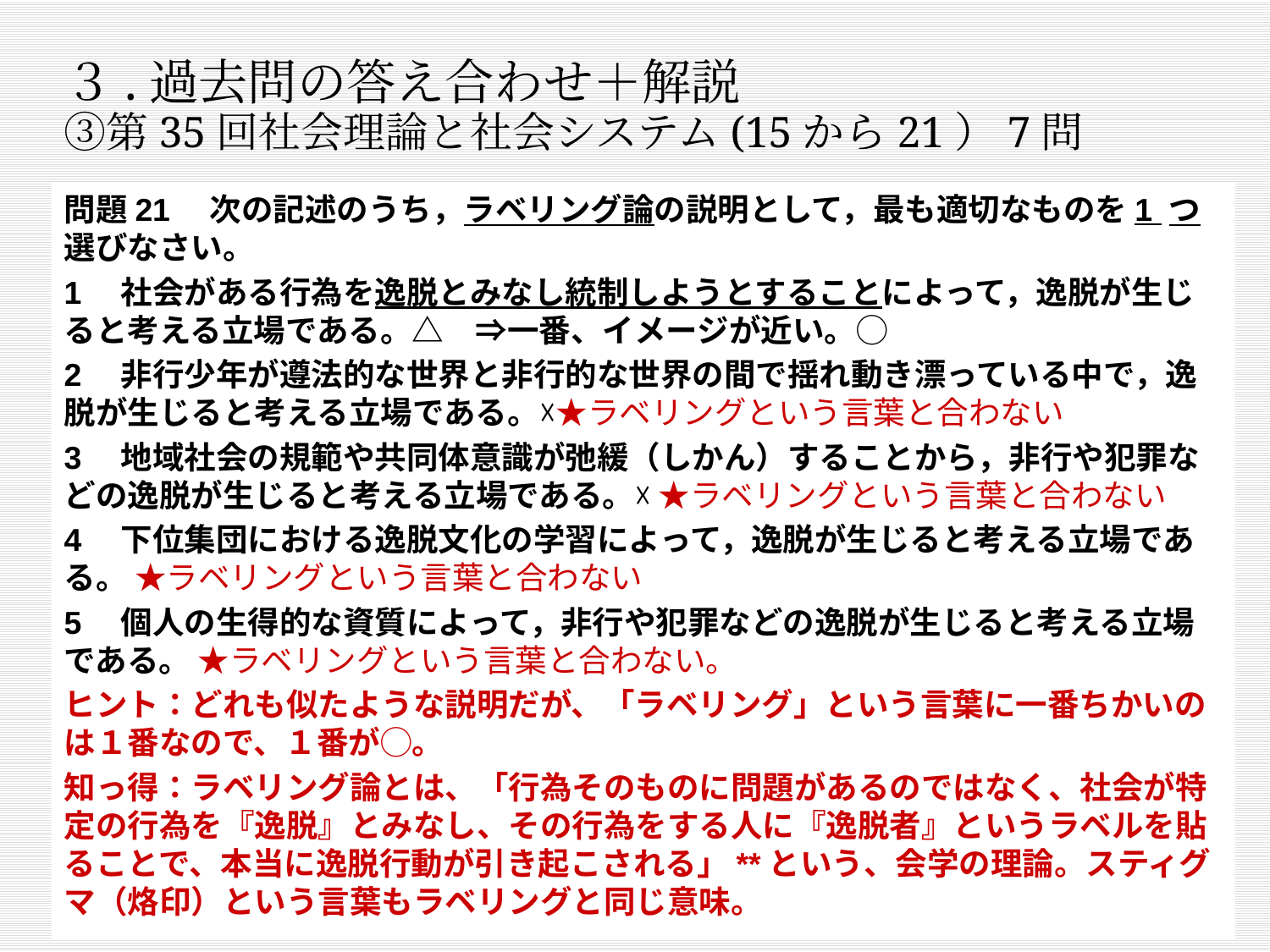

# ３.過去問の答え合わせ＋解説 ③第35回社会理論と社会システム(15から21）7問
問題21　次の記述のうち，ラベリング論の説明として，最も適切なものを1 つ選びなさい。
1　社会がある行為を逸脱とみなし統制しようとすることによって，逸脱が生じると考える立場である。△　⇒一番、イメージが近い。◯
2　非行少年が遵法的な世界と非行的な世界の間で揺れ動き漂っている中で，逸脱が生じると考える立場である。☓★ラベリングという言葉と合わない
3　地域社会の規範や共同体意識が弛緩（しかん）することから，非行や犯罪などの逸脱が生じると考える立場である。☓ ★ラベリングという言葉と合わない
4　下位集団における逸脱文化の学習によって，逸脱が生じると考える立場である。 ★ラベリングという言葉と合わない
5　個人の生得的な資質によって，非行や犯罪などの逸脱が生じると考える立場である。 ★ラベリングという言葉と合わない。
ヒント：どれも似たような説明だが、「ラベリング」という言葉に一番ちかいのは１番なので、１番が◯。
知っ得：ラベリング論とは、「行為そのものに問題があるのではなく、社会が特定の行為を『逸脱』とみなし、その行為をする人に『逸脱者』というラベルを貼ることで、本当に逸脱行動が引き起こされる」**という、会学の理論。スティグマ（烙印）という言葉もラベリングと同じ意味。